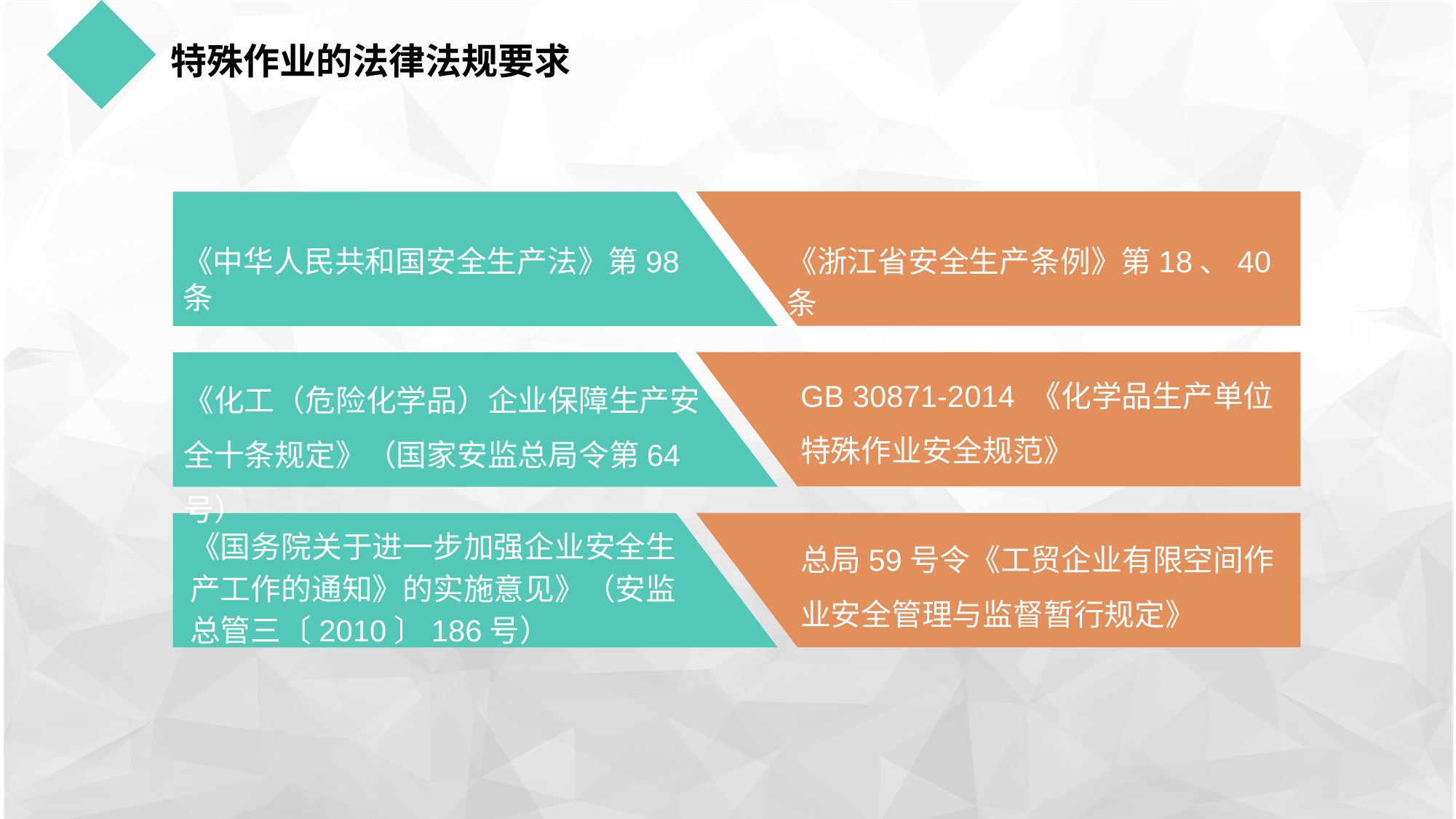

特殊作业的法律法规要求

《浙江省安全生产条例》第18、40条
《中华人民共和国安全生产法》第98条

GB 30871-2014 《化学品生产单位特殊作业安全规范》
《化工（危险化学品）企业保障生产安全十条规定》（国家安监总局令第64号）

《国务院关于进一步加强企业安全生产工作的通知》的实施意见》（安监总管三〔2010〕186号）
总局59号令《工贸企业有限空间作业安全管理与监督暂行规定》